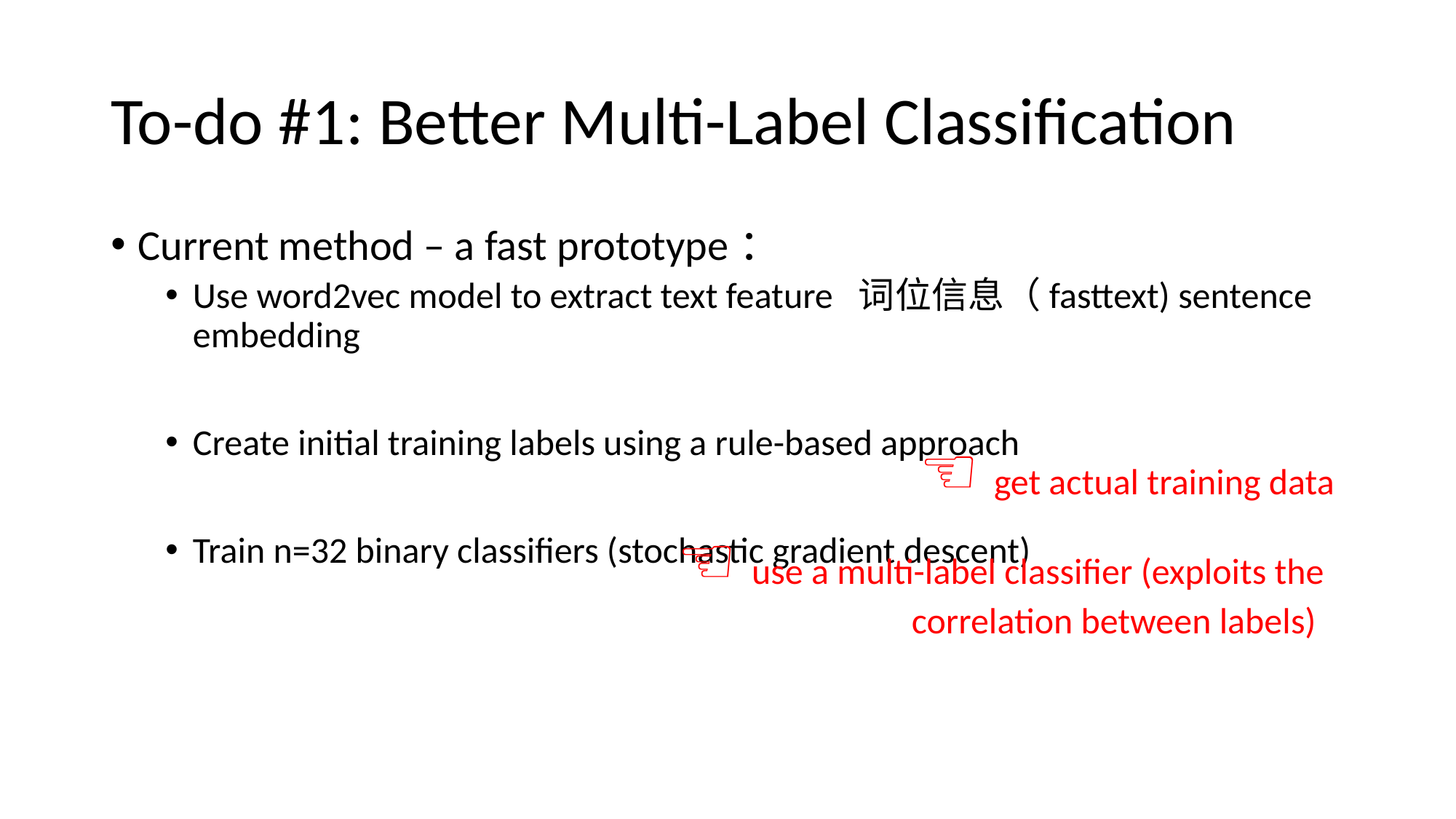

Offline module
Jieba tokenizer
Online module
classifier

# To-do #1: Better Multi-Label Classification
Current method – a fast prototype：
Use word2vec model to extract text feature  词位信息（fasttext) sentence embedding

Create initial training labels using a rule-based approach

Train n=32 binary classifiers (stochastic gradient descent)

☜ get actual training data
☜ use a multi-label classifier (exploits the correlation between labels)